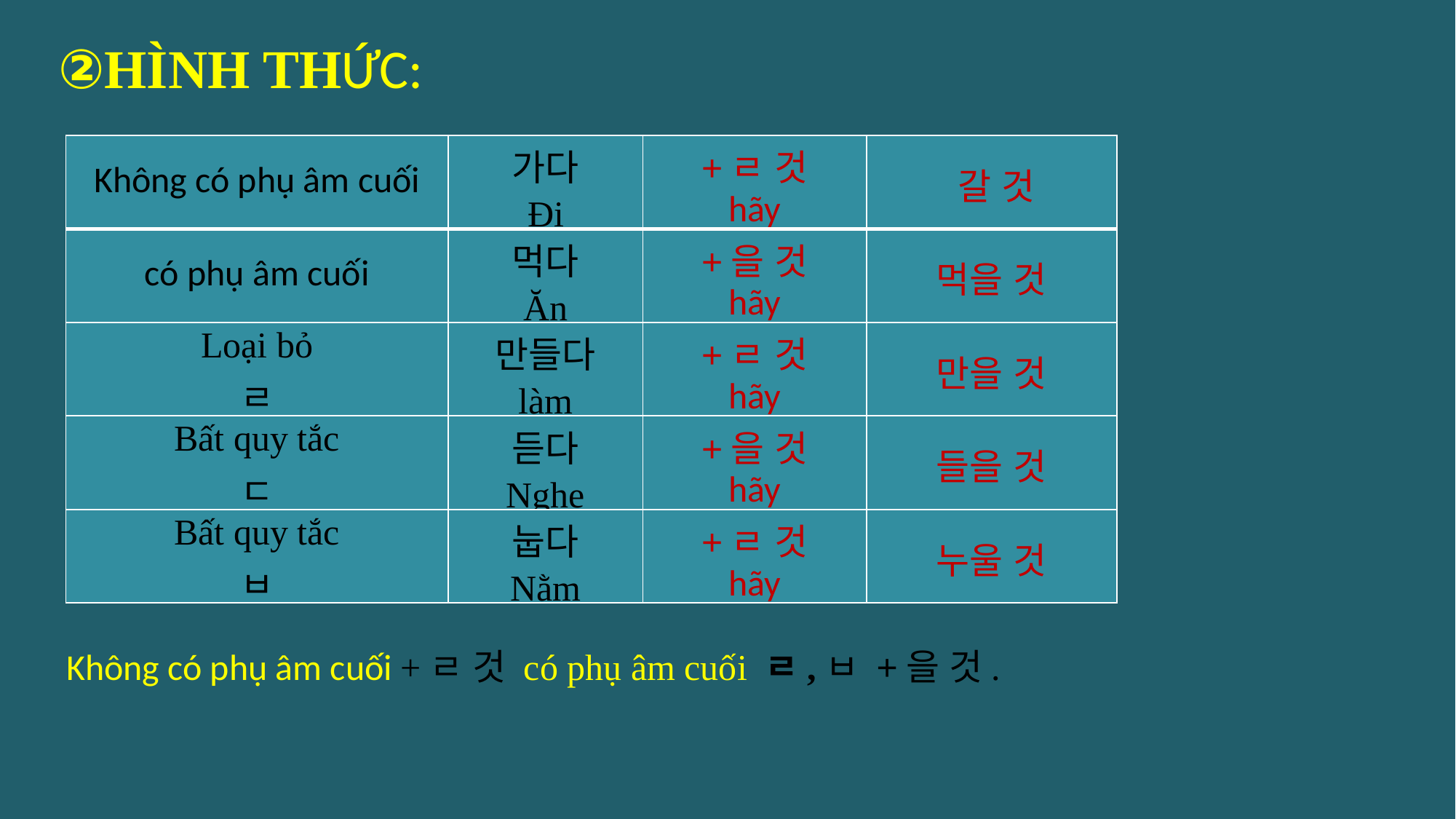

②HÌNH THỨC:
| Không có phụ âm cuối | 가다 Đi | +ㄹ 것 hãy | 갈 것 |
| --- | --- | --- | --- |
| có phụ âm cuối | 먹다 Ăn | +을 것 hãy | 먹을 것 |
| Loại bỏ ㄹ | 만들다 làm | +ㄹ 것 hãy | 만을 것 |
| Bất quy tắc ㄷ | 듣다 Nghe | +을 것 hãy | 들을 것 |
| Bất quy tắc ㅂ | 눕다 Nằm | +ㄹ 것 hãy | 누울 것 |
Không có phụ âm cuối +ㄹ 것 có phụ âm cuối ㄹ,ㅂ +을 것.